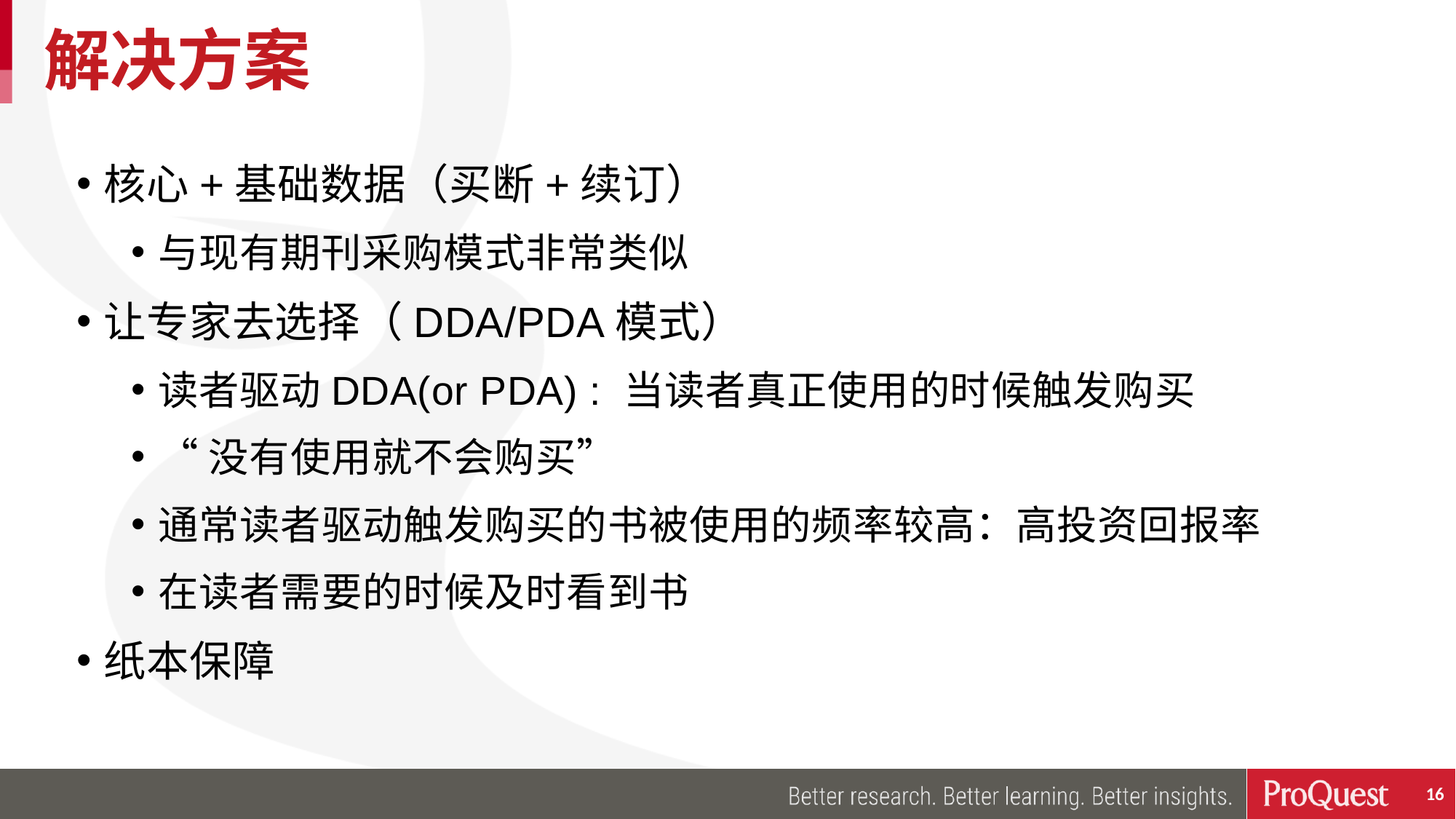

# 解决方案
核心+基础数据（买断+续订）
与现有期刊采购模式非常类似
让专家去选择（DDA/PDA模式）
读者驱动DDA(or PDA) : 当读者真正使用的时候触发购买
“没有使用就不会购买”
通常读者驱动触发购买的书被使用的频率较高：高投资回报率
在读者需要的时候及时看到书
纸本保障
16